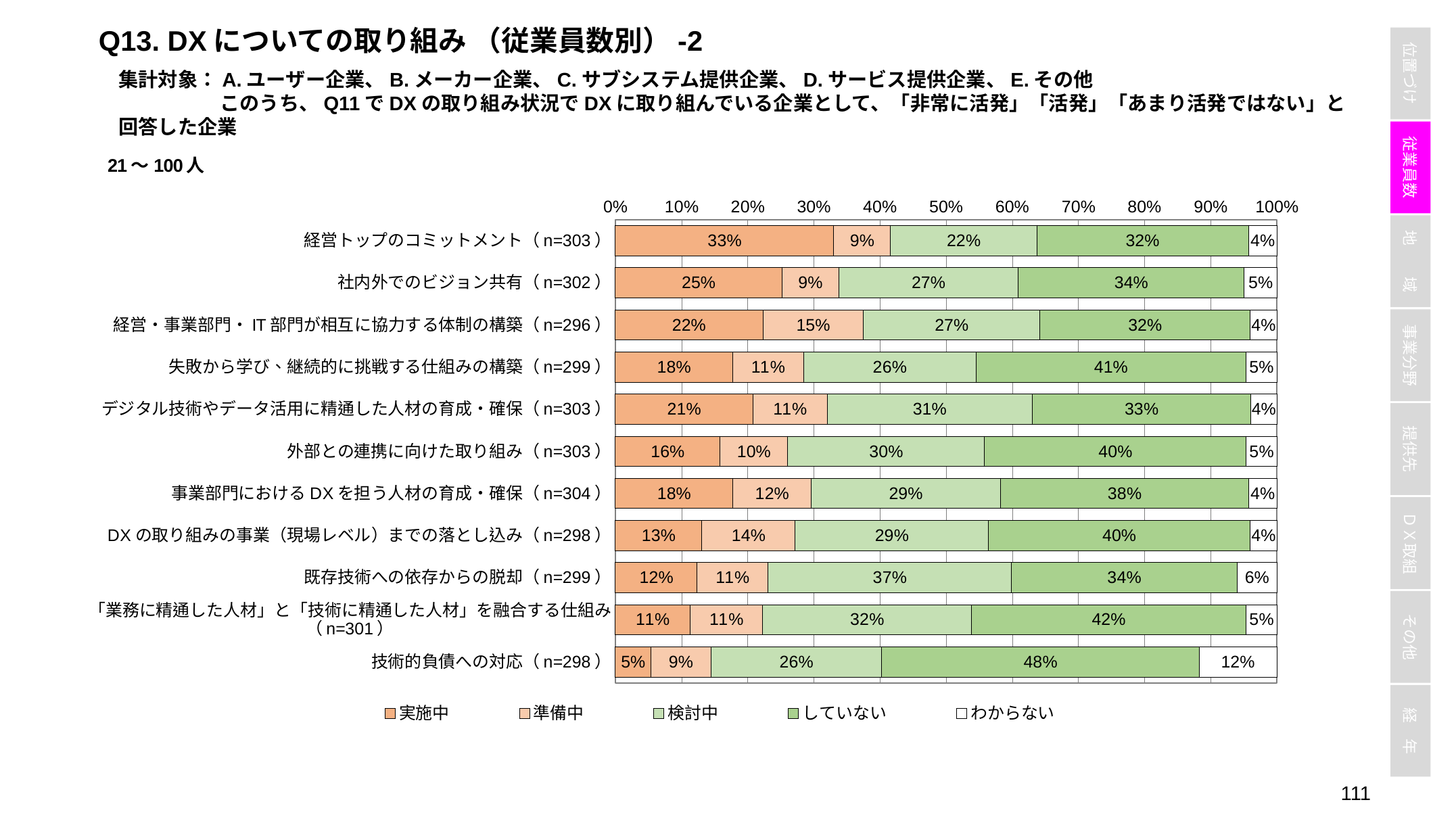

Q13. DXについての取り組み （従業員数別）-2
集計対象：A.ユーザー企業、B.メーカー企業、C.サブシステム提供企業、D.サービス提供企業、E.その他
	このうち、Q11でDXの取り組み状況でDXに取り組んでいる企業として、「非常に活発」「活発」「あまり活発ではない」と回答した企業

### Chart

| Category | 実施中 | 準備中 | 検討中 | していない | わからない |
|---|---|---|---|---|---|
| 経営トップのコミットメント（n=303） | 0.33003300330033003 | 0.0858085808580858 | 0.22112211221122113 | 0.3201320132013201 | 0.0429042904290429 |
| 社内外でのビジョン共有（n=302） | 0.25165562913907286 | 0.08609271523178808 | 0.271523178807947 | 0.34105960264900664 | 0.04966887417218543 |
| 経営・事業部門・IT部門が相互に協力する体制の構築（n=296） | 0.22297297297297297 | 0.15202702702702703 | 0.2668918918918919 | 0.31756756756756754 | 0.04054054054054054 |
| 失敗から学び、継続的に挑戦する仕組みの構築（n=299） | 0.17725752508361203 | 0.10702341137123746 | 0.2608695652173913 | 0.4080267558528428 | 0.046822742474916385 |
| デジタル技術やデータ活用に精通した人材の育成・確保（n=303） | 0.2079207920792079 | 0.11221122112211221 | 0.3102310231023102 | 0.33003300330033003 | 0.039603960396039604 |
| 外部との連携に向けた取り組み（n=303） | 0.15841584158415842 | 0.10231023102310231 | 0.297029702970297 | 0.39603960396039606 | 0.0462046204620462 |
| 事業部門におけるDXを担う人材の育成・確保（n=304） | 0.17763157894736842 | 0.11842105263157894 | 0.28618421052631576 | 0.375 | 0.04276315789473684 |
| DXの取り組みの事業（現場レベル）までの落とし込み（n=298） | 0.13087248322147652 | 0.14093959731543623 | 0.29194630872483224 | 0.3959731543624161 | 0.040268456375838924 |
| 既存技術への依存からの脱却（n=299） | 0.12374581939799331 | 0.10702341137123746 | 0.36789297658862874 | 0.3411371237458194 | 0.06020066889632107 |
| 「業務に精通した人材」と「技術に精通した人材」を融合する仕組み（n=301） | 0.11295681063122924 | 0.10963455149501661 | 0.31561461794019935 | 0.4152823920265781 | 0.046511627906976744 |
| 技術的負債への対応（n=298） | 0.053691275167785234 | 0.09060402684563758 | 0.25838926174496646 | 0.4798657718120805 | 0.1174496644295302 |
111